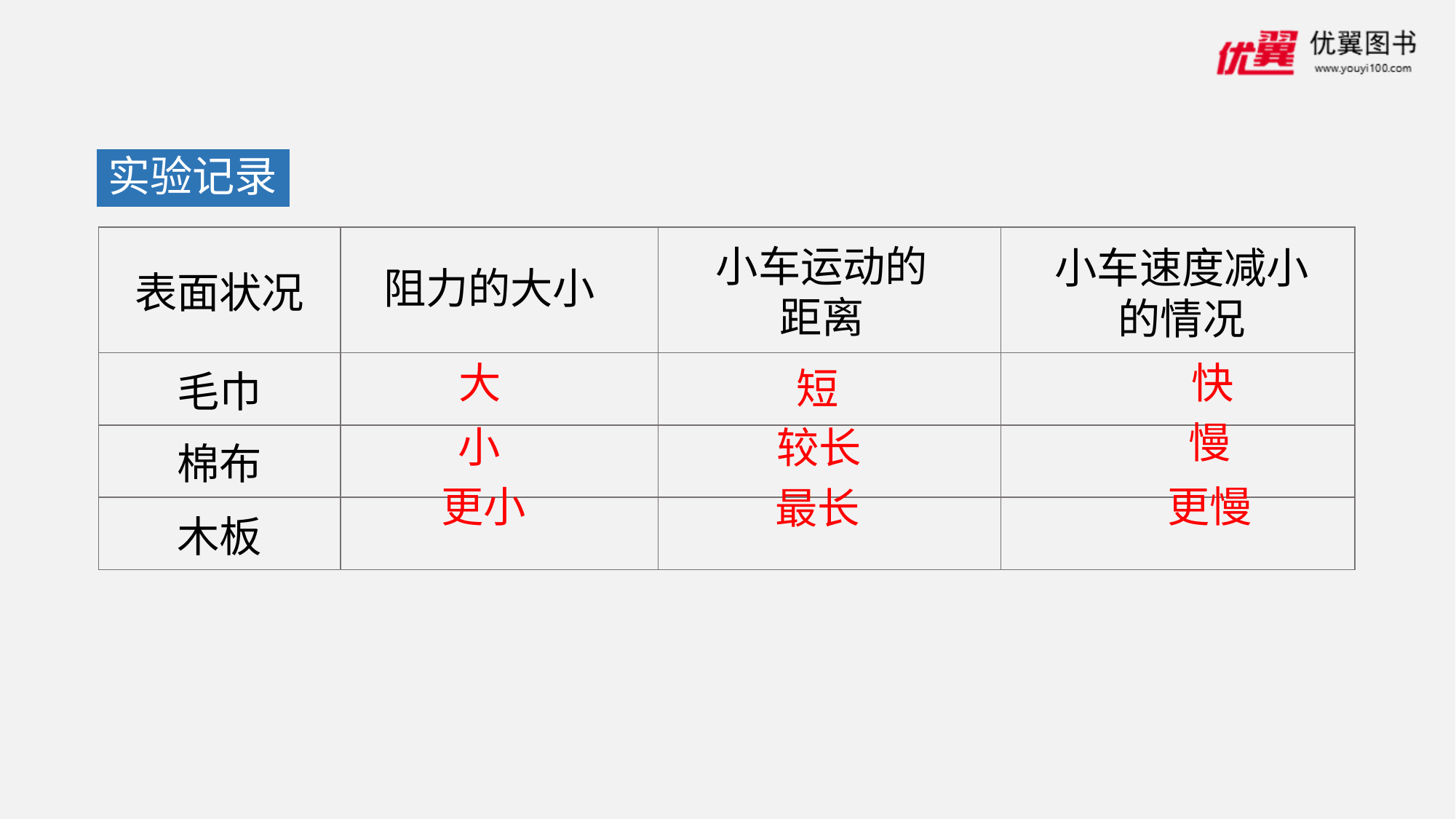

实验记录
| 表面状况 |  |  |  |
| --- | --- | --- | --- |
| 毛巾 |  |  |  |
| 棉布 |  |  |  |
| 木板 |  |  |  |
小车运动的
距离
小车速度减小的情况
阻力的大小
大
快
短
慢
小
较长
更小
更慢
最长